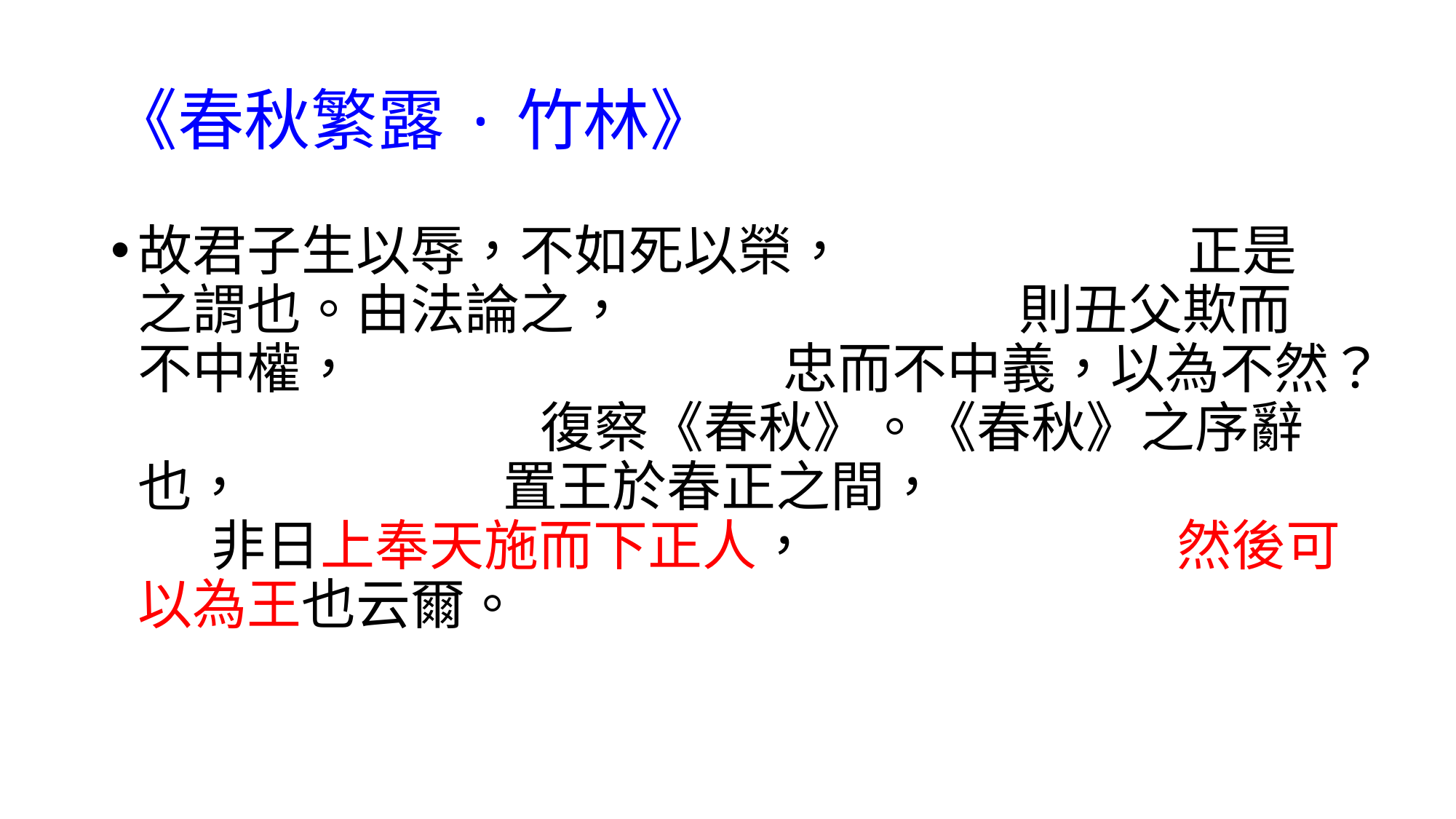

# 《春秋繁露·竹林》
故君子生以辱，不如死以榮，                            正是之謂也。由法論之，                                則丑父欺而不中權，                                   忠而不中義，以為不然？                                 復察《春秋》。《春秋》之序辭也，                     置王於春正之間，                                        非日上奉天施而下正人，                              然後可以為王也云爾。